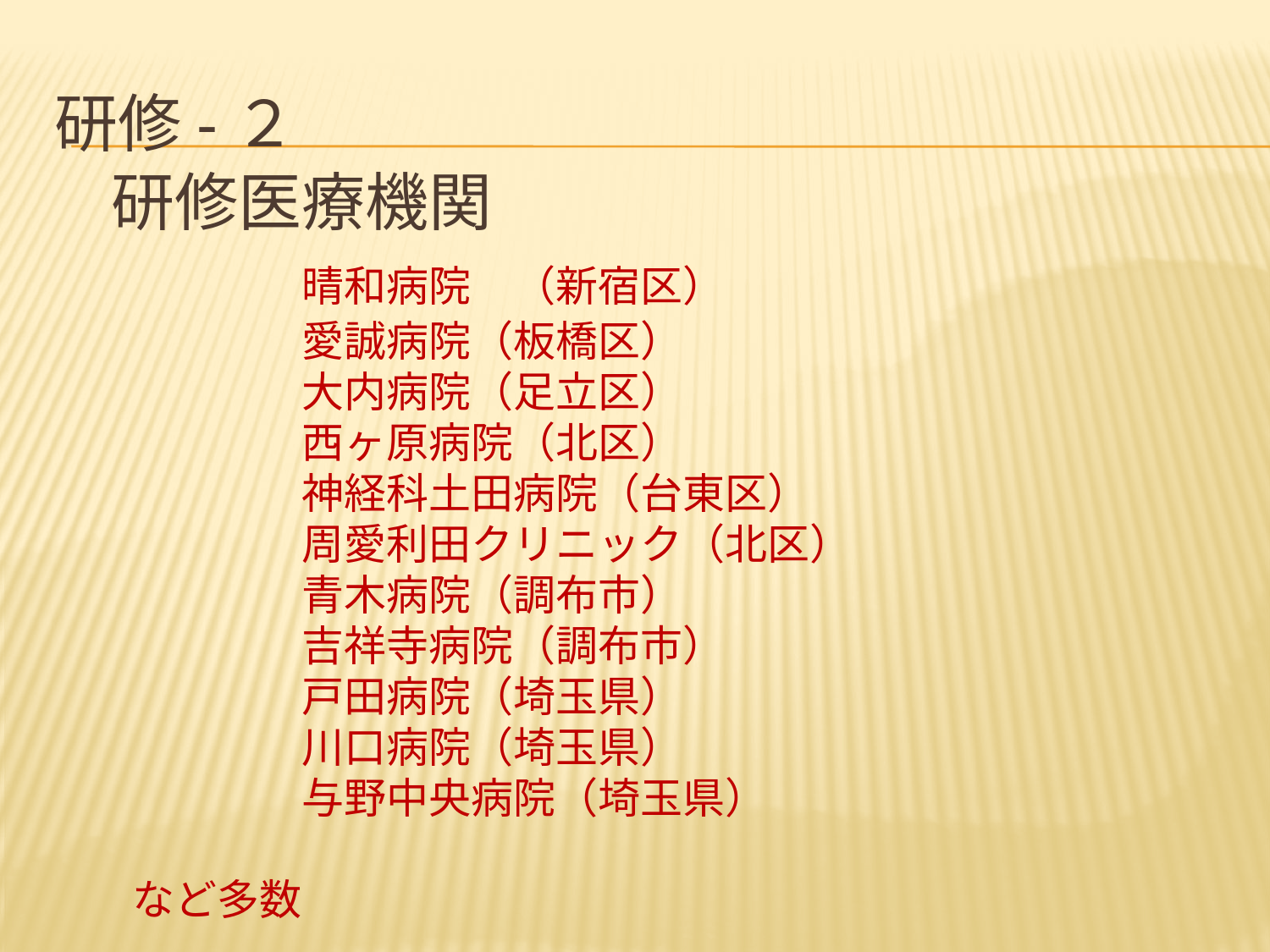

# 研修-２
　研修医療機関
	　　晴和病院　（新宿区）
	　　　愛誠病院（板橋区）
	　　　大内病院（足立区）
	　　　西ヶ原病院（北区）
	　　　神経科土田病院（台東区）
	　　　周愛利田クリニック（北区）
	　　　青木病院（調布市）
	　　　吉祥寺病院（調布市）
	　　　戸田病院（埼玉県）
	　　　川口病院（埼玉県）
	　　　与野中央病院（埼玉県）
	　　　　　　　　　　　　　　　　　　　　　　　　　　など多数